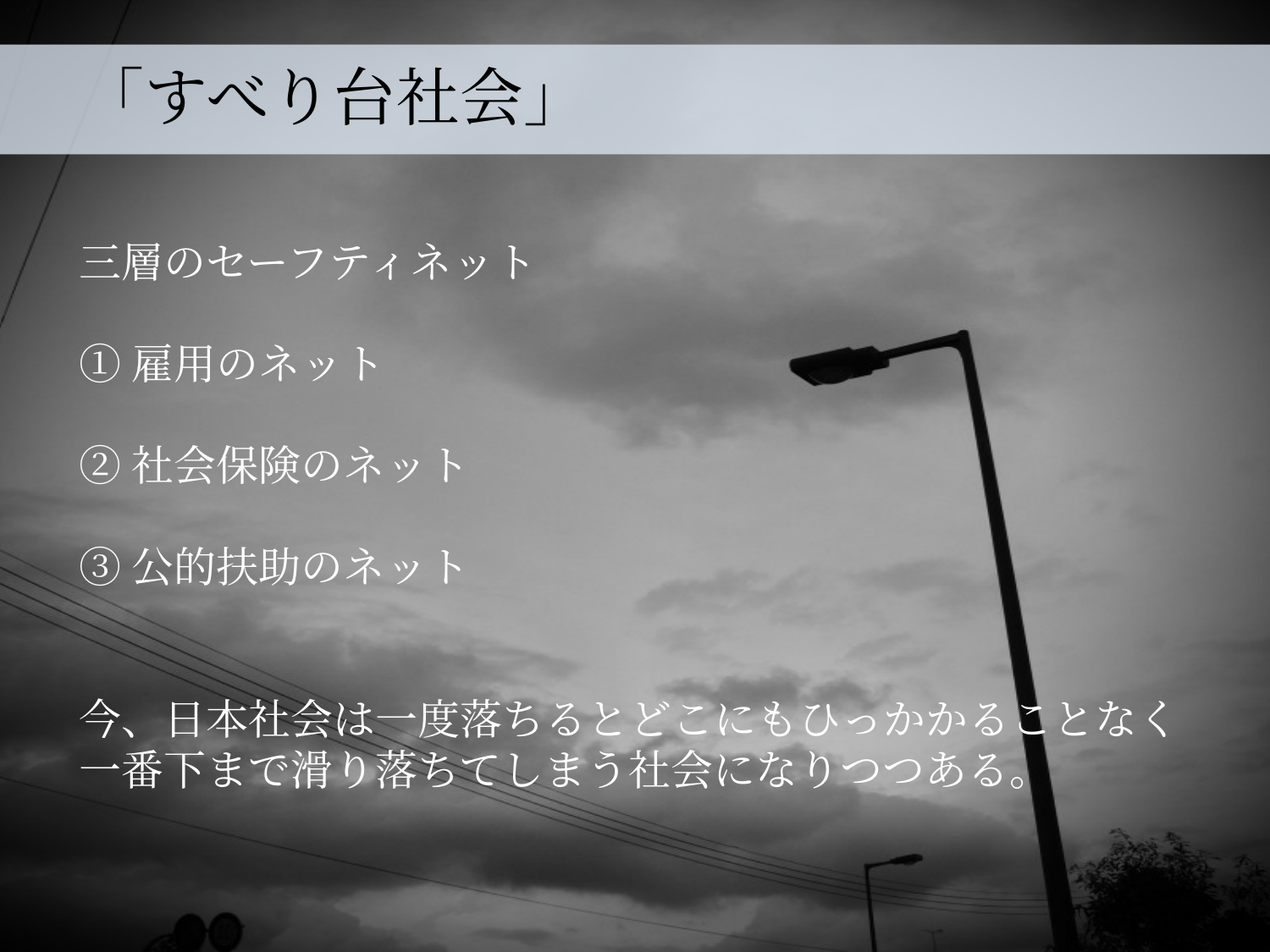

「すべり台社会」
三層のセーフティネット

①雇用のネット

②社会保険のネット

③公的扶助のネット

今、日本社会は一度落ちるとどこにもひっかかることなく
一番下まで滑り落ちてしまう社会になりつつある。